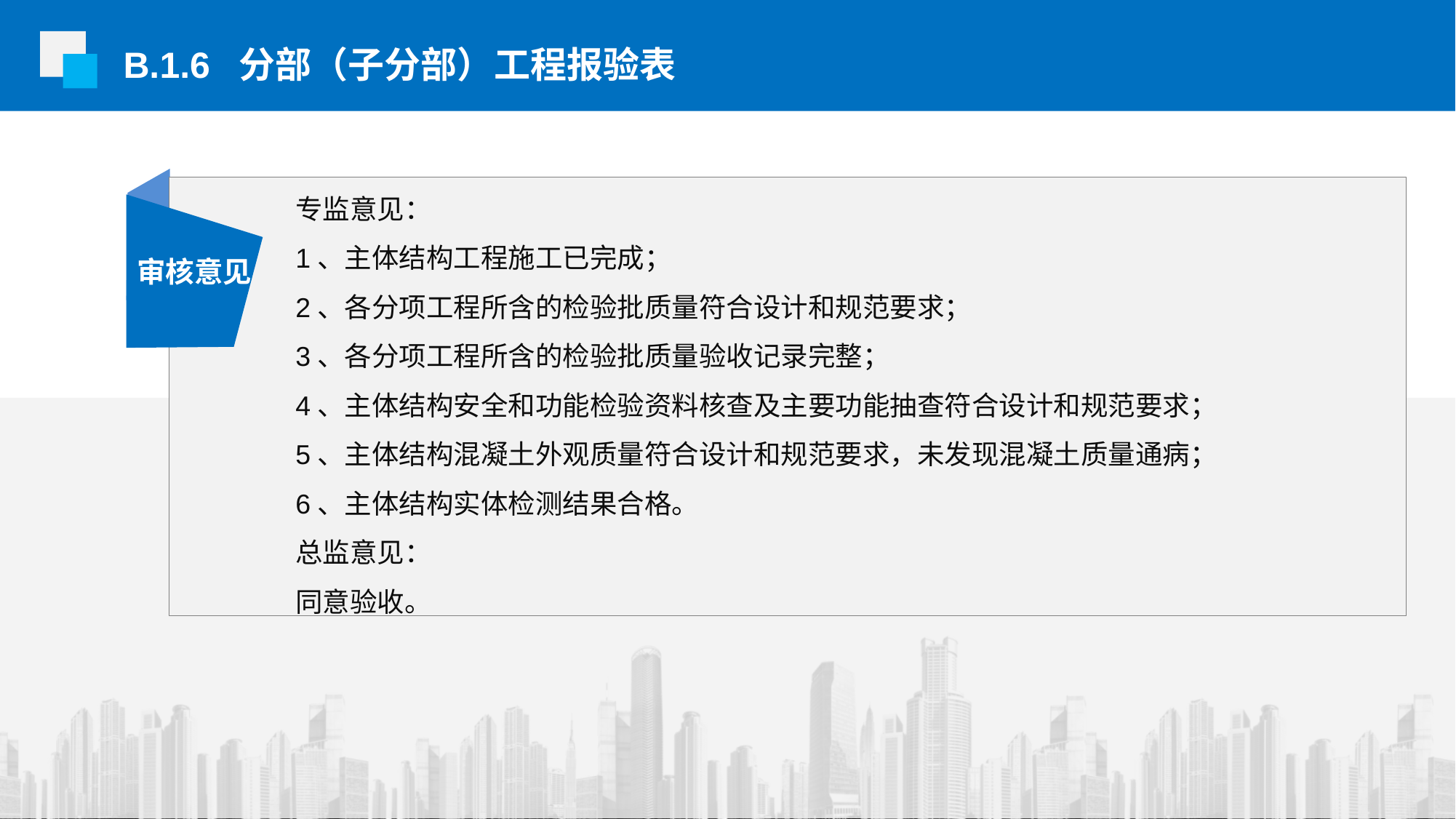

B.1.6  分部（子分部）工程报验表

专监意见：
1、主体结构工程施工已完成；
2、各分项工程所含的检验批质量符合设计和规范要求；
3、各分项工程所含的检验批质量验收记录完整；
4、主体结构安全和功能检验资料核查及主要功能抽查符合设计和规范要求；
5、主体结构混凝土外观质量符合设计和规范要求，未发现混凝土质量通病；
6、主体结构实体检测结果合格。
总监意见：
同意验收。
审核意见